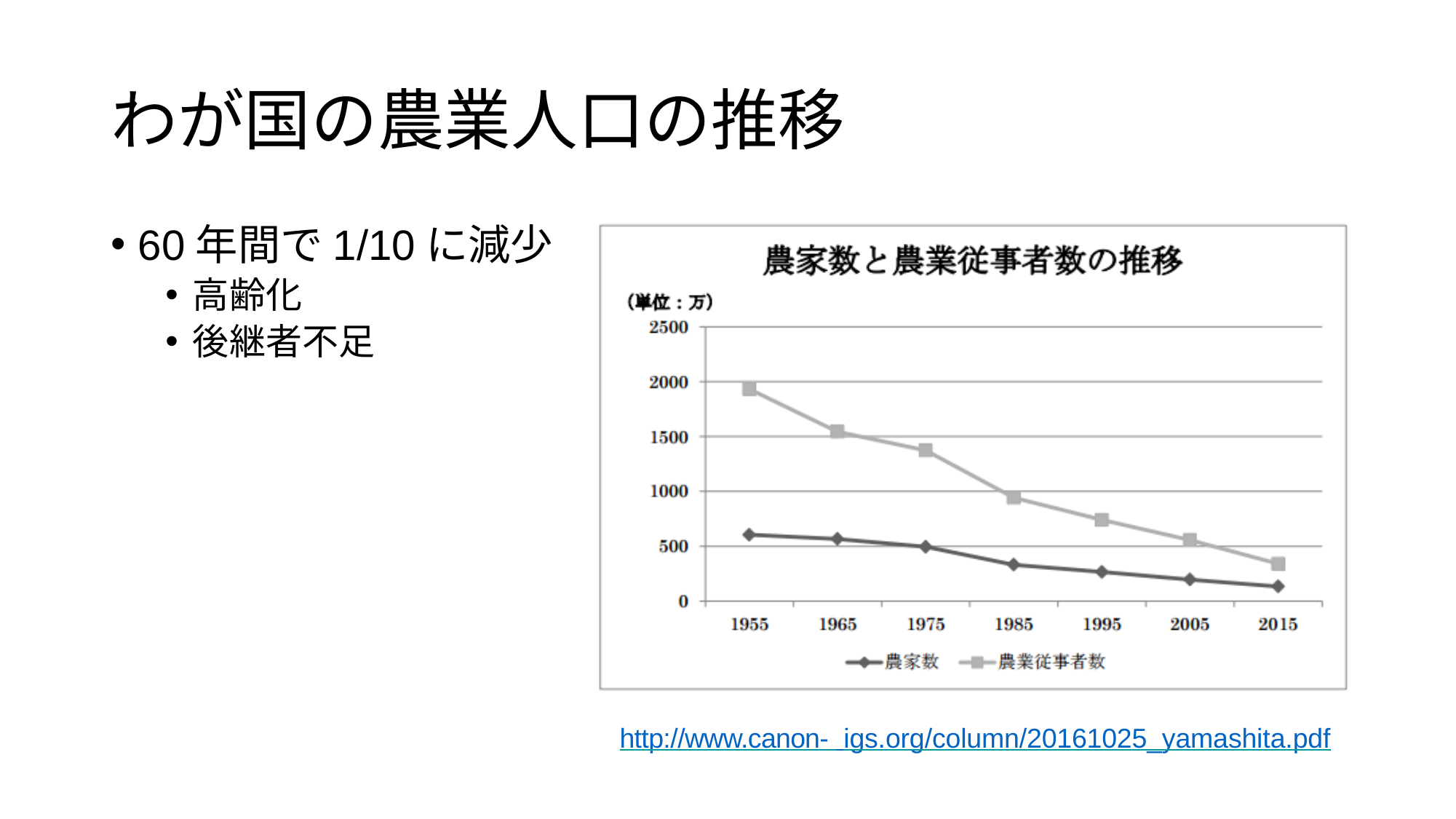

# わが国の農業人口の推移
60年間で1/10に減少
高齢化
後継者不足

http://www.canon-  igs.org/column/20161025_yamashita.pdf